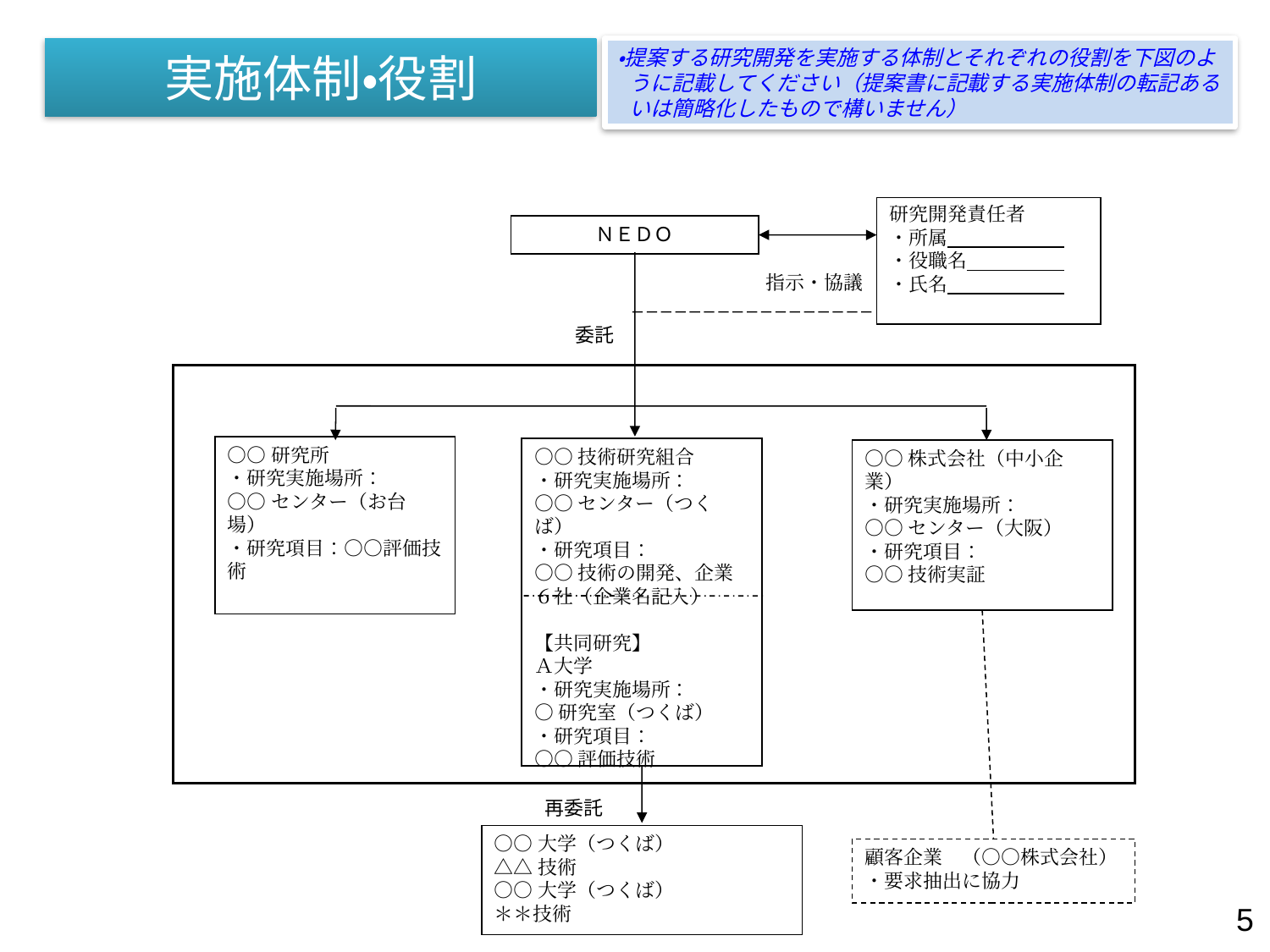

# 実施体制・役割
・提案する研究開発を実施する体制とそれぞれの役割を下図のように記載してください（提案書に記載する実施体制の転記あるいは簡略化したもので構いません）

研究開発責任者
・所属
・役職名
・氏名
ＮＥＤＯ

指示・協議

委託

○○研究所
・研究実施場所：
○○センター（お台場）
・研究項目：○○評価技術

○○技術研究組合
・研究実施場所：
○○センター（つくば）
・研究項目：
○○技術の開発、企業６社（企業名記入）

【共同研究】
Ａ大学
・研究実施場所：
○研究室（つくば）
・研究項目：
○○評価技術

○○株式会社（中小企業）
・研究実施場所：
○○センター（大阪）
・研究項目：
○○技術実証

再委託
○○大学（つくば）
△△技術
○○大学（つくば）
＊＊技術

顧客企業　（○○株式会社）
・要求抽出に協力
5